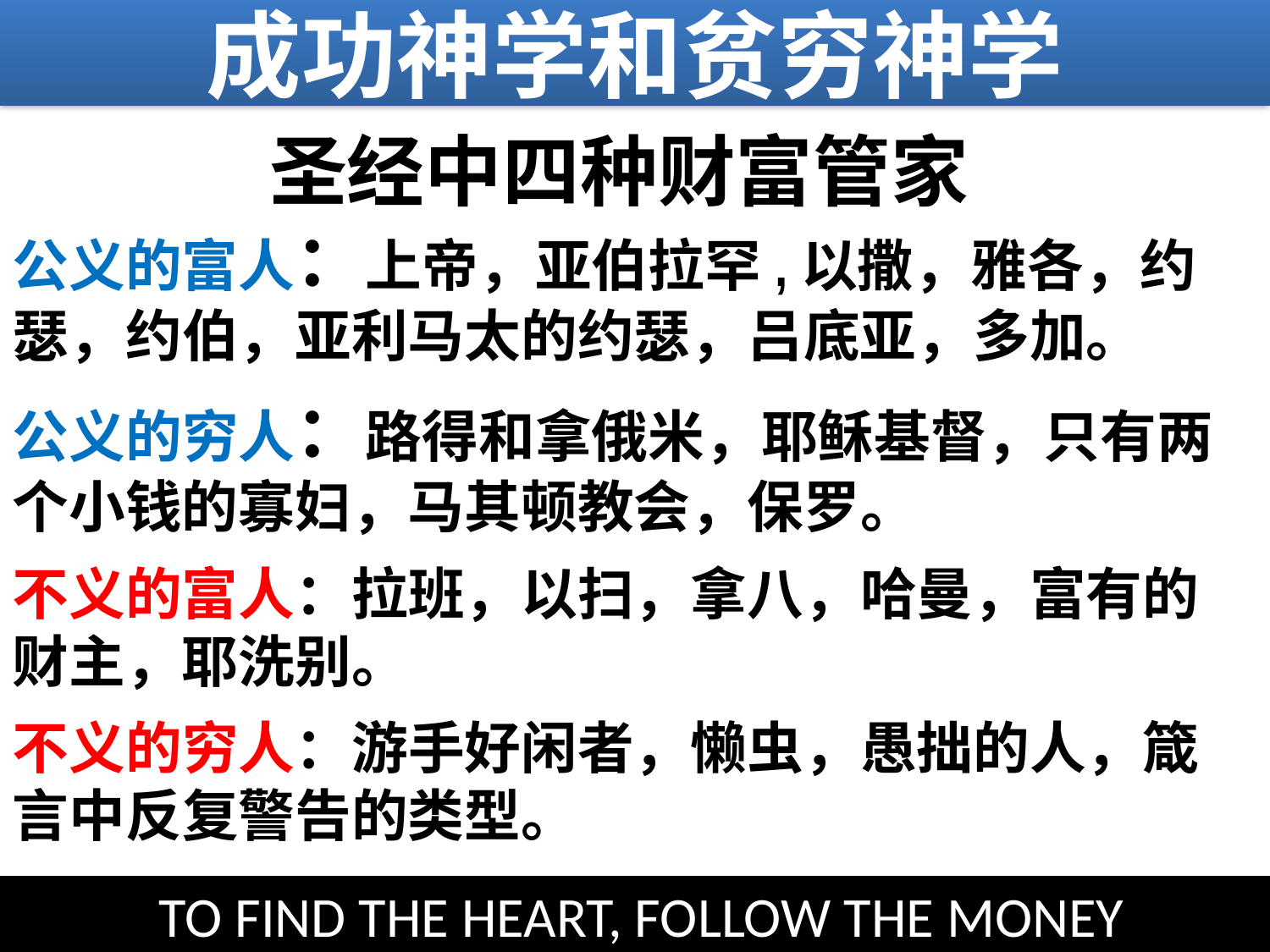

成功神学和贫穷神学

圣经中四种财富管家
公义的富人：上帝，亚伯拉罕,以撒，雅各，约瑟，约伯，亚利马太的约瑟，吕底亚，多加。

公义的穷人：路得和拿俄米，耶稣基督，只有两个小钱的寡妇，马其顿教会，保罗。

不义的富人：拉班，以扫，拿八，哈曼，富有的财主，耶洗别。

不义的穷人：游手好闲者，懒虫，愚拙的人，箴言中反复警告的类型。

 TO FIND THE HEART, FOLLOW THE MONEY